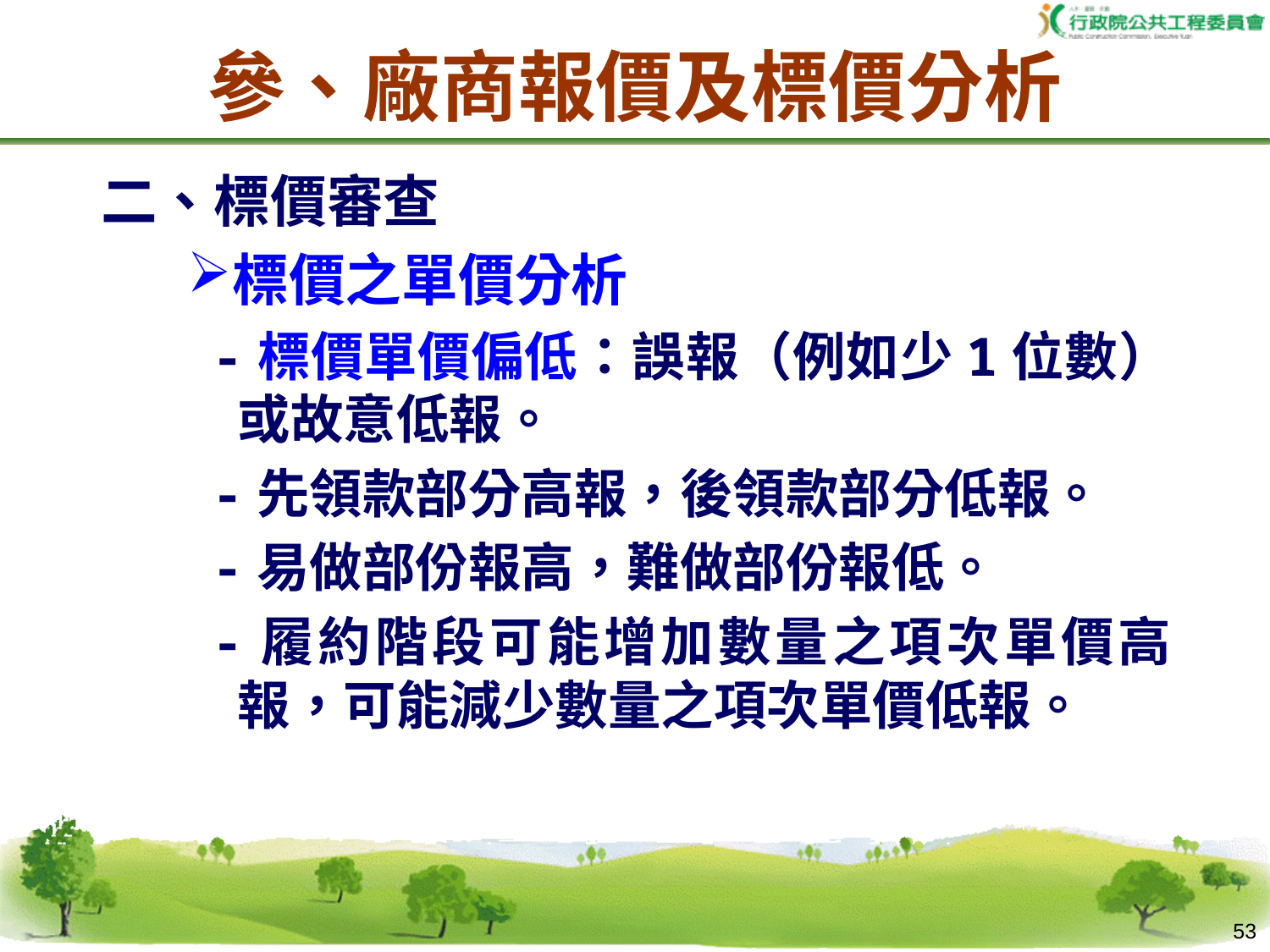

參、廠商報價及標價分析
二、標價審查
標價之單價分析
-標價單價偏低：誤報（例如少1位數）或故意低報。
-先領款部分高報，後領款部分低報。
-易做部份報高，難做部份報低。
-履約階段可能增加數量之項次單價高報，可能減少數量之項次單價低報。
53